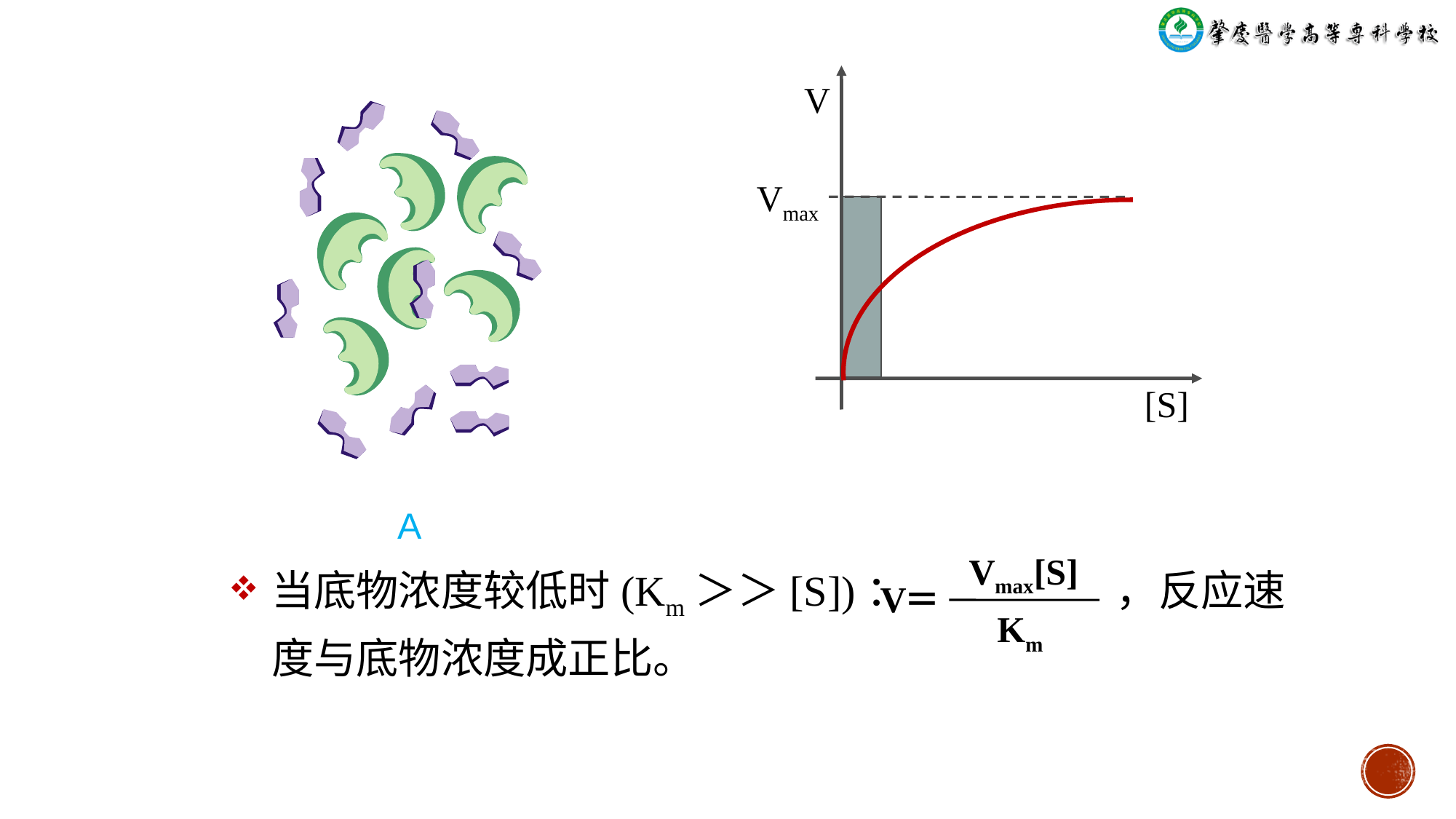

V

Vmax

[S]

A

 Vmax[S]
＝
 V

Km
当底物浓度较低时(Km＞＞[S])：                      ，反应速度与底物浓度成正比。